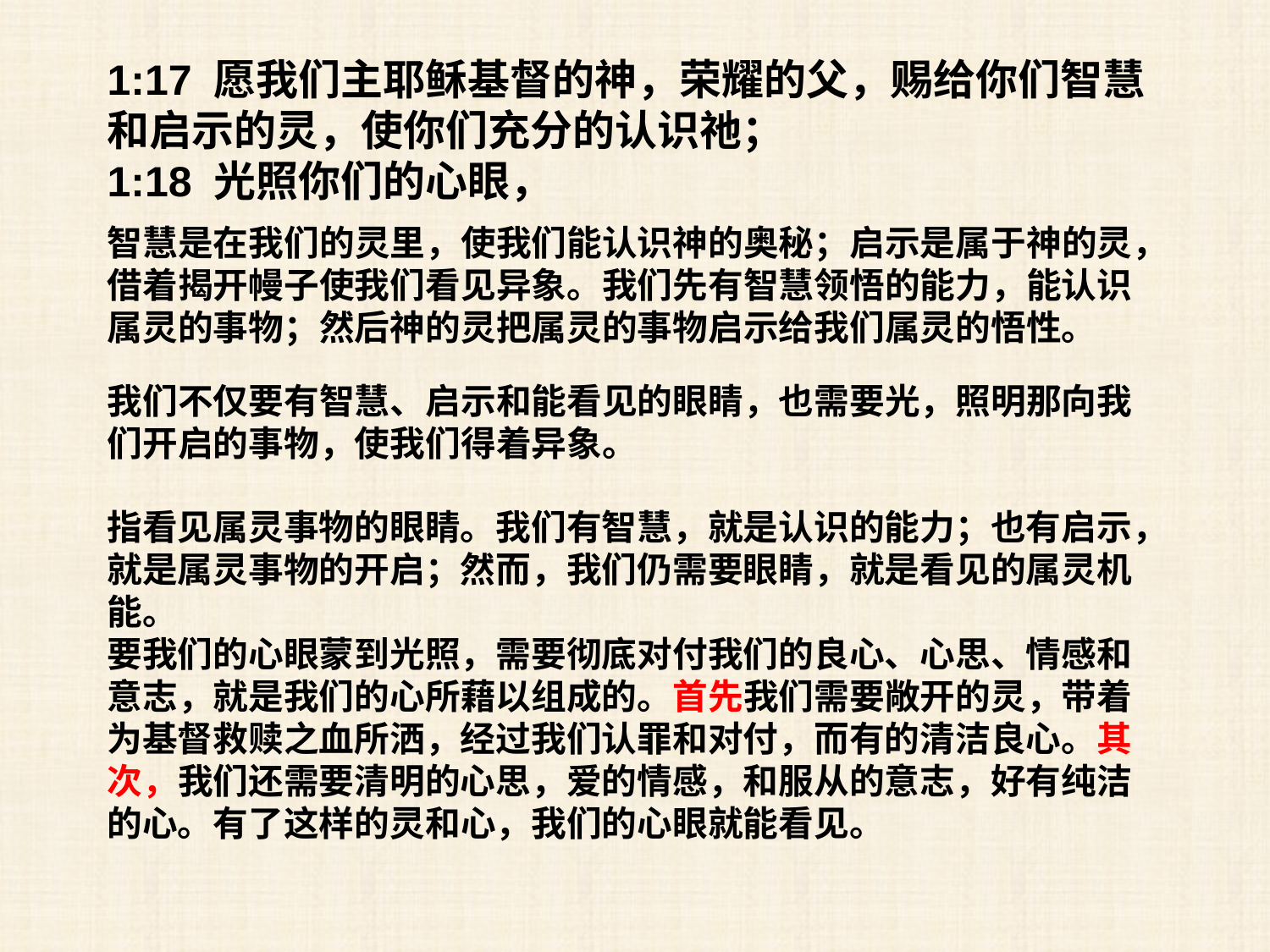

1:17 愿我们主耶稣基督的神，荣耀的父，赐给你们智慧和启示的灵，使你们充分的认识祂；
1:18 光照你们的心眼，
智慧是在我们的灵里，使我们能认识神的奥秘；启示是属于神的灵，借着揭开幔子使我们看见异象。我们先有智慧领悟的能力，能认识属灵的事物；然后神的灵把属灵的事物启示给我们属灵的悟性。
我们不仅要有智慧、启示和能看见的眼睛，也需要光，照明那向我们开启的事物，使我们得着异象。
指看见属灵事物的眼睛。我们有智慧，就是认识的能力；也有启示，就是属灵事物的开启；然而，我们仍需要眼睛，就是看见的属灵机能。
要我们的心眼蒙到光照，需要彻底对付我们的良心、心思、情感和意志，就是我们的心所藉以组成的。首先我们需要敞开的灵，带着为基督救赎之血所洒，经过我们认罪和对付，而有的清洁良心。其次，我们还需要清明的心思，爱的情感，和服从的意志，好有纯洁的心。有了这样的灵和心，我们的心眼就能看见。